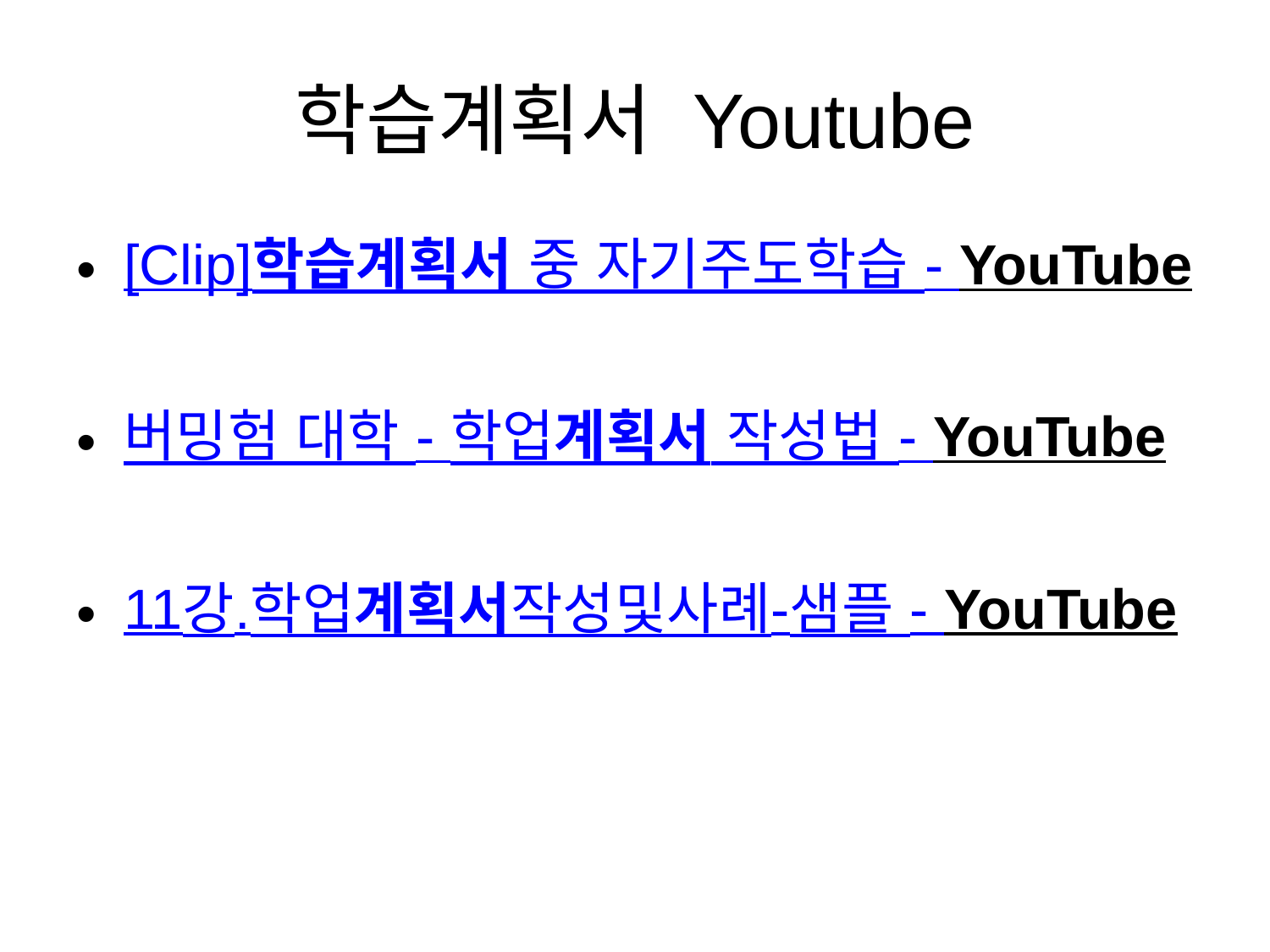

# 학습계획서 Youtube
[Clip]학습계획서 중 자기주도학습 - YouTube

버밍험 대학 - 학업계획서 작성법 - YouTube

11강.학업계획서작성및사례-샘플 - YouTube